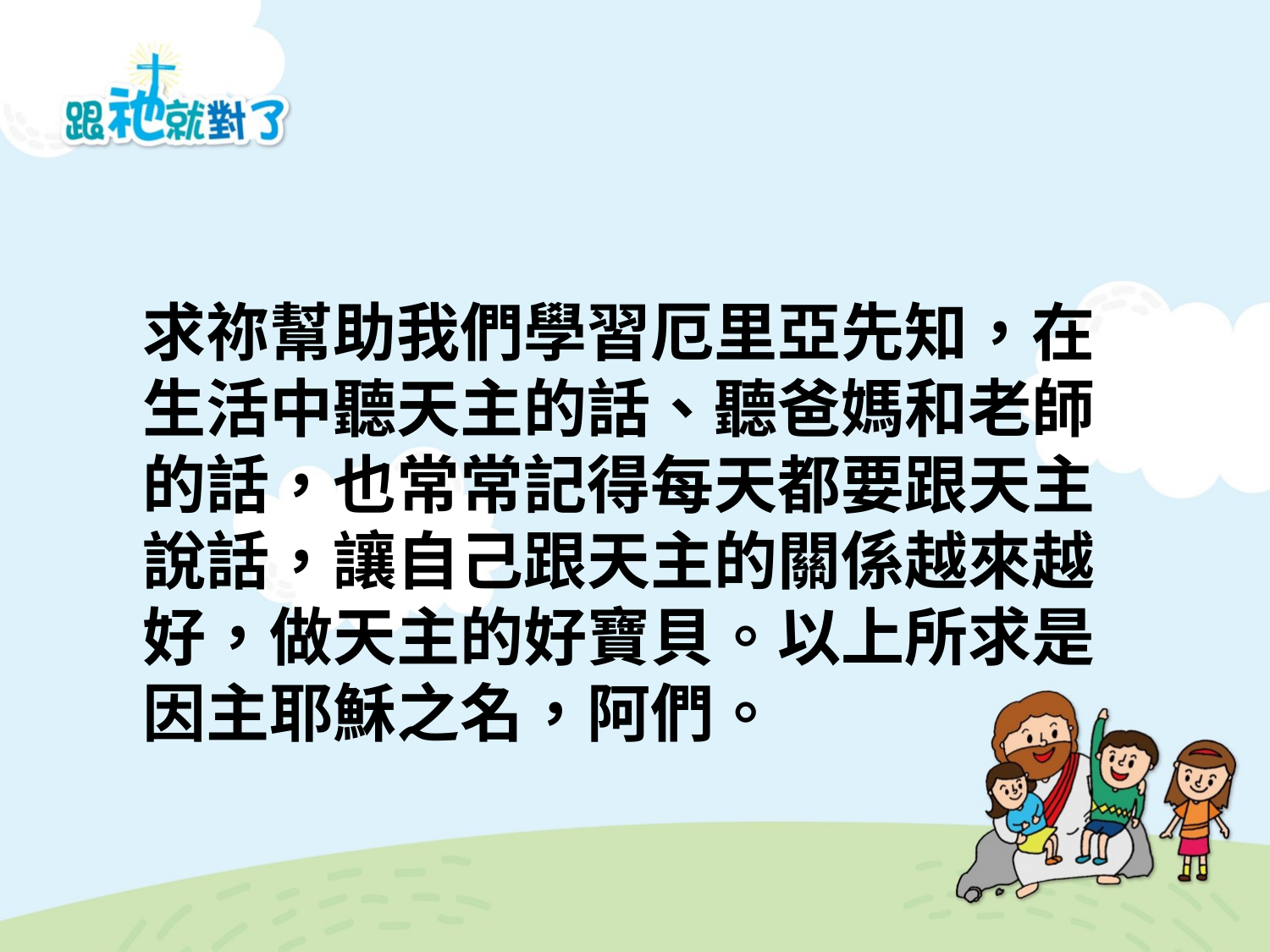

求祢幫助我們學習厄里亞先知，在生活中聽天主的話、聽爸媽和老師的話，也常常記得每天都要跟天主說話，讓自己跟天主的關係越來越好，做天主的好寶貝。以上所求是因主耶穌之名，阿們。